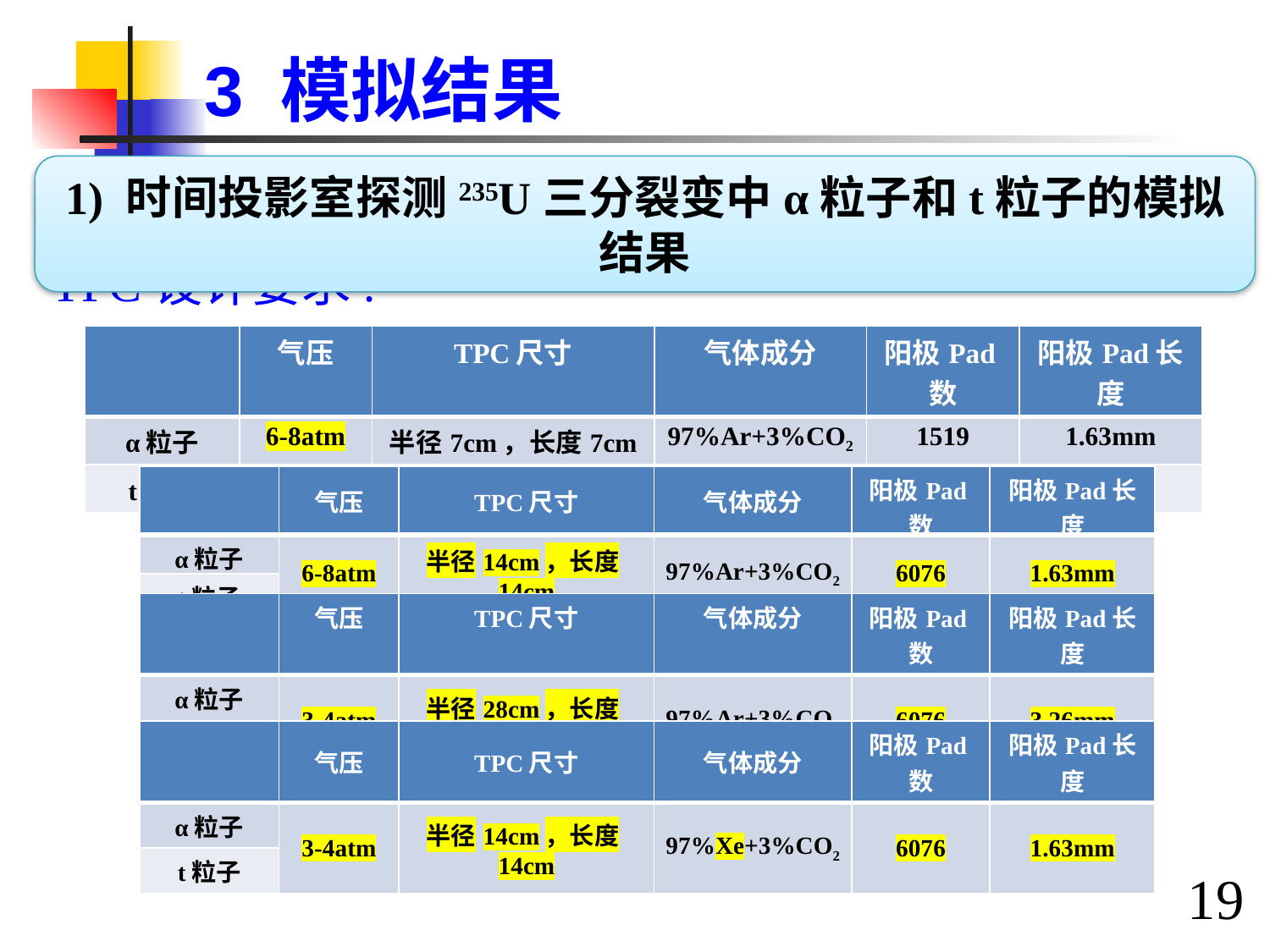

# 3 模拟结果
1) 时间投影室探测235U三分裂变中α粒子和t粒子的模拟结果
TPC设计要求:
|  | 气压 | TPC尺寸 | 气体成分 | 阳极Pad数 | 阳极Pad长度 |
| --- | --- | --- | --- | --- | --- |
| α粒子 | 6-8atm | 半径7cm，长度7cm | 97%Ar+3%CO2 | 1519 | 1.63mm |
| t粒子 | 14-16atm | 半径7cm，长度7cm | 97%Ar+3%CO2 | 1519 | 1.63mm |
|  | 气压 | TPC尺寸 | 气体成分 | 阳极Pad数 | 阳极Pad长度 |
| --- | --- | --- | --- | --- | --- |
| α粒子 | 6-8atm | 半径14cm，长度14cm | 97%Ar+3%CO2 | 6076 | 1.63mm |
| t粒子 | 6-8atm |  |  |  |  |
|  | 气压 | TPC尺寸 | 气体成分 | 阳极Pad数 | 阳极Pad长度 |
| --- | --- | --- | --- | --- | --- |
| α粒子 | 3-4atm | 半径28cm，长度28cm | 97%Ar+3%CO2 | 6076 | 3.26mm |
| t粒子 |  |  |  |  |  |
|  | 气压 | TPC尺寸 | 气体成分 | 阳极Pad数 | 阳极Pad长度 |
| --- | --- | --- | --- | --- | --- |
| α粒子 | 3-4atm | 半径14cm，长度14cm | 97%Xe+3%CO2 | 6076 | 1.63mm |
| t粒子 |  |  |  |  |  |
19